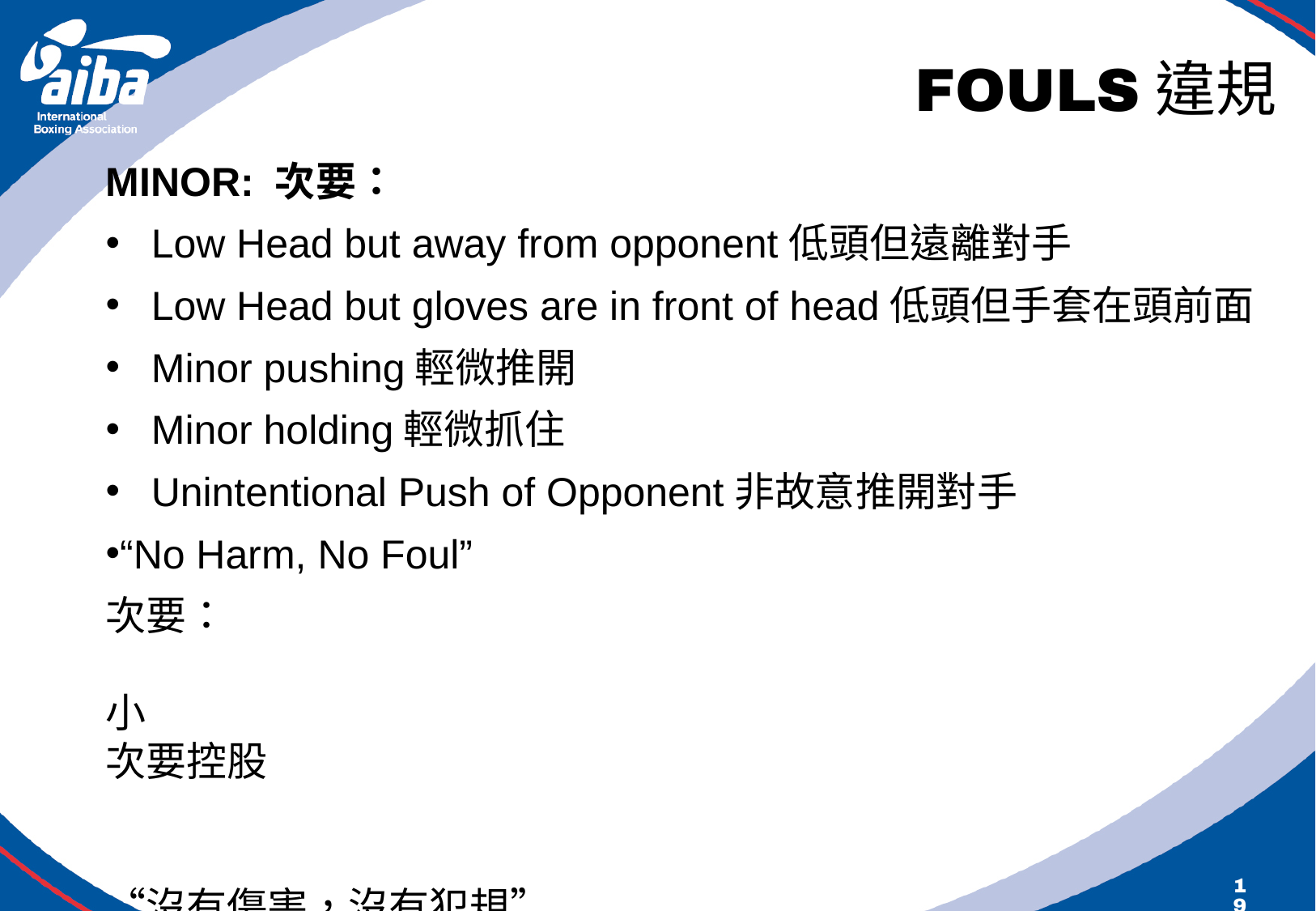

# FOULS違規
MINOR: 次要：
Low Head but away from opponent低頭但遠離對手
Low Head but gloves are in front of head低頭但手套在頭前面
Minor pushing輕微推開
Minor holding輕微抓住
Unintentional Push of Opponent非故意推開對手
“No Harm, No Foul”
次要：
小
次要控股
“沒有傷害，沒有犯規”
190